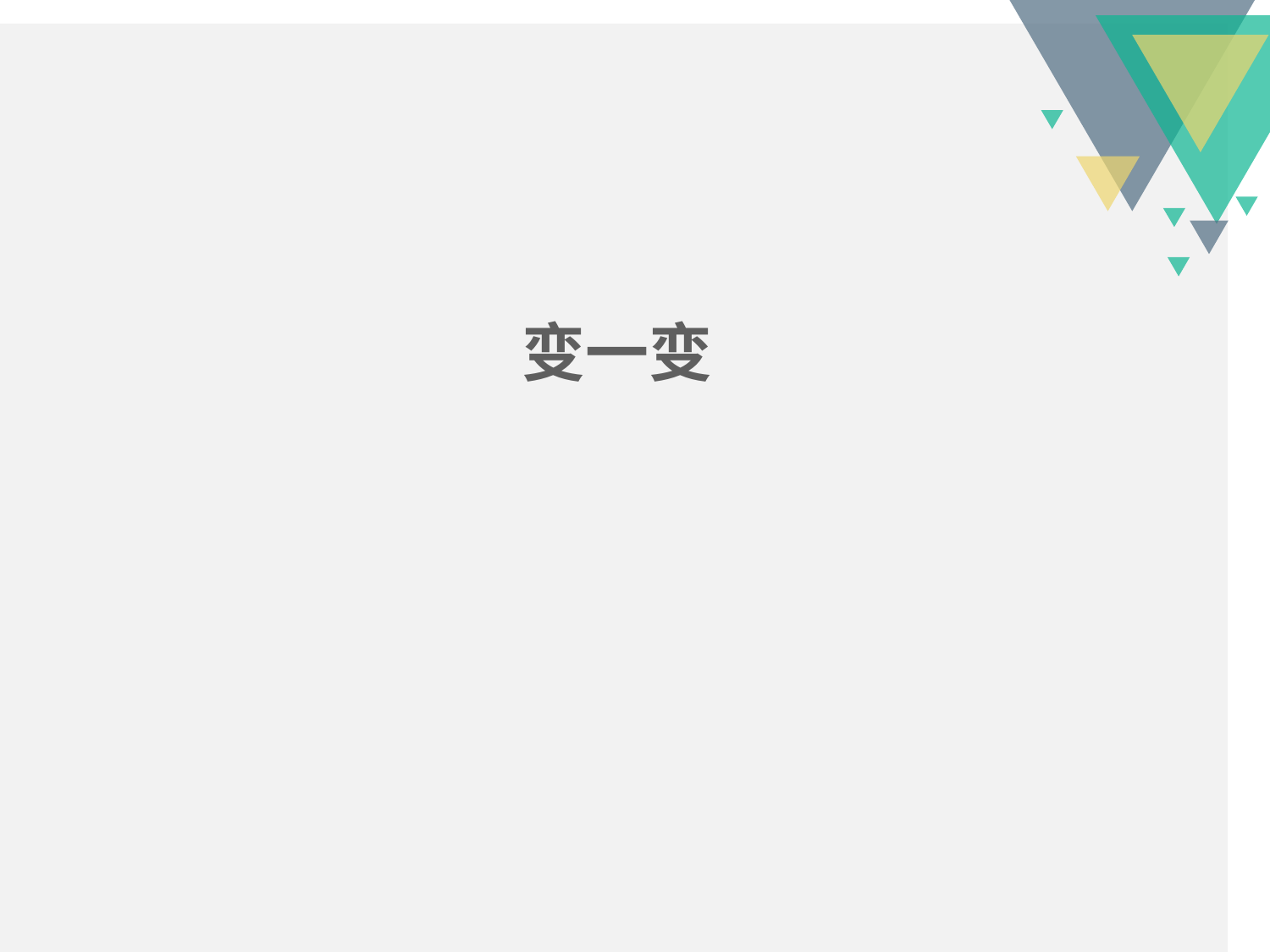

教师将全班分为若干小组，并拿出所准备的Let’s learn部分的短语的纸条，发给每个小组的第一个学生。然后教师发指令，让小组内的学生把纸上的动词短语中的动词原形变成相应的动词过去式，每个人只写一个即可，之后将纸向后传，本小组最后一个学生完成填空之后，迅速将纸条交给教师，教师根据完成的速度给前两个小组分别记一分。

变一变